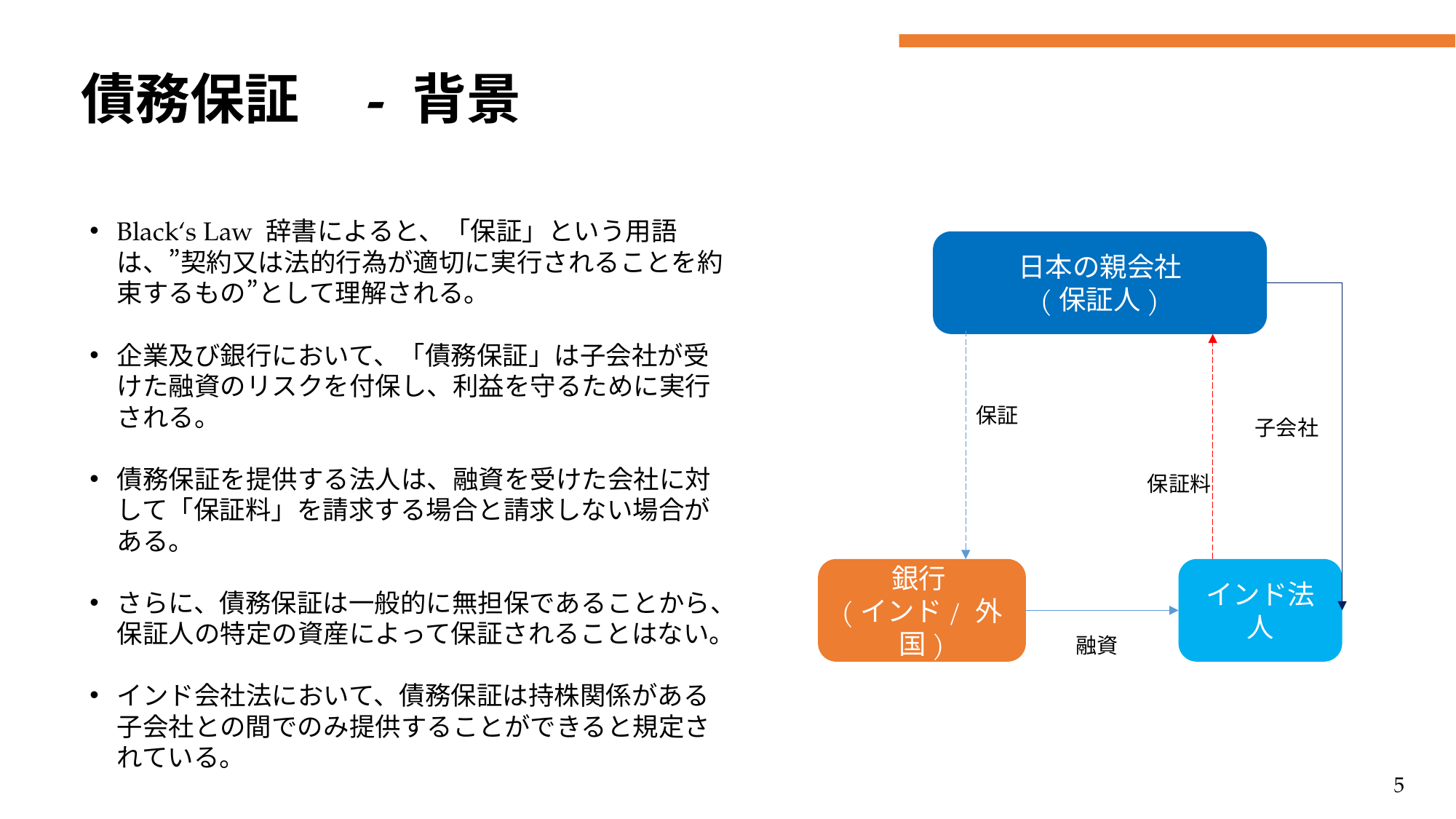

# 債務保証　- 背景
Black‘s Law 辞書によると、「保証」という用語は、”契約又は法的行為が適切に実行されることを約束するもの”として理解される。

企業及び銀行において、「債務保証」は子会社が受けた融資のリスクを付保し、利益を守るために実行される。

債務保証を提供する法人は、融資を受けた会社に対して「保証料」を請求する場合と請求しない場合がある。

さらに、債務保証は一般的に無担保であることから、保証人の特定の資産によって保証されることはない。

インド会社法において、債務保証は持株関係がある子会社との間でのみ提供することができると規定されている。
日本の親会社
(保証人)
保証
子会社
保証料
銀行
(インド/ 外国)
インド法人
融資
5